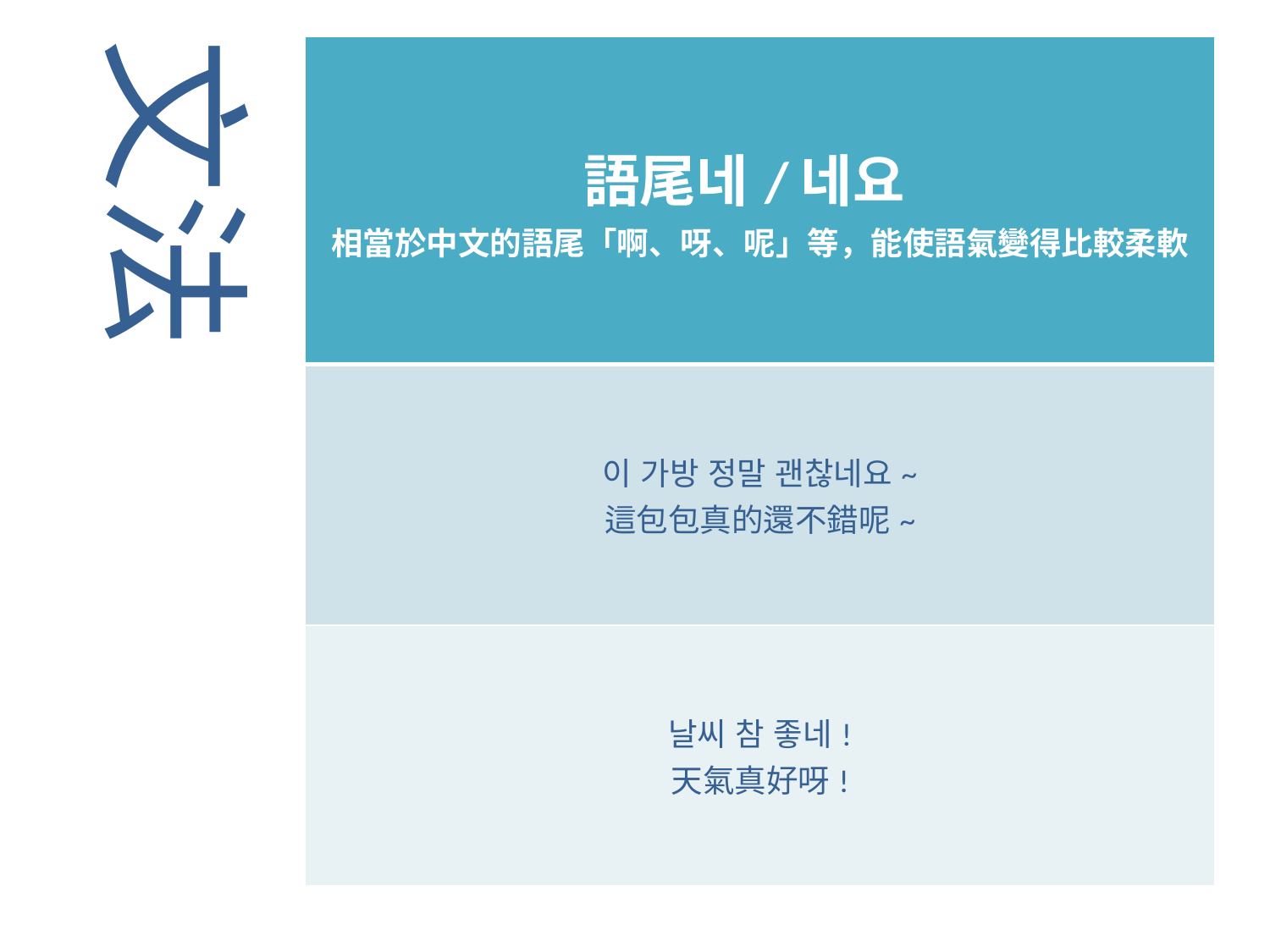

文法
| 語尾네/네요  相當於中文的語尾「啊、呀、呢」等，能使語氣變得比較柔軟 |
| --- |
| 이 가방 정말 괜찮네요~ 這包包真的還不錯呢~ |
| 날씨 참 좋네! 天氣真好呀! |